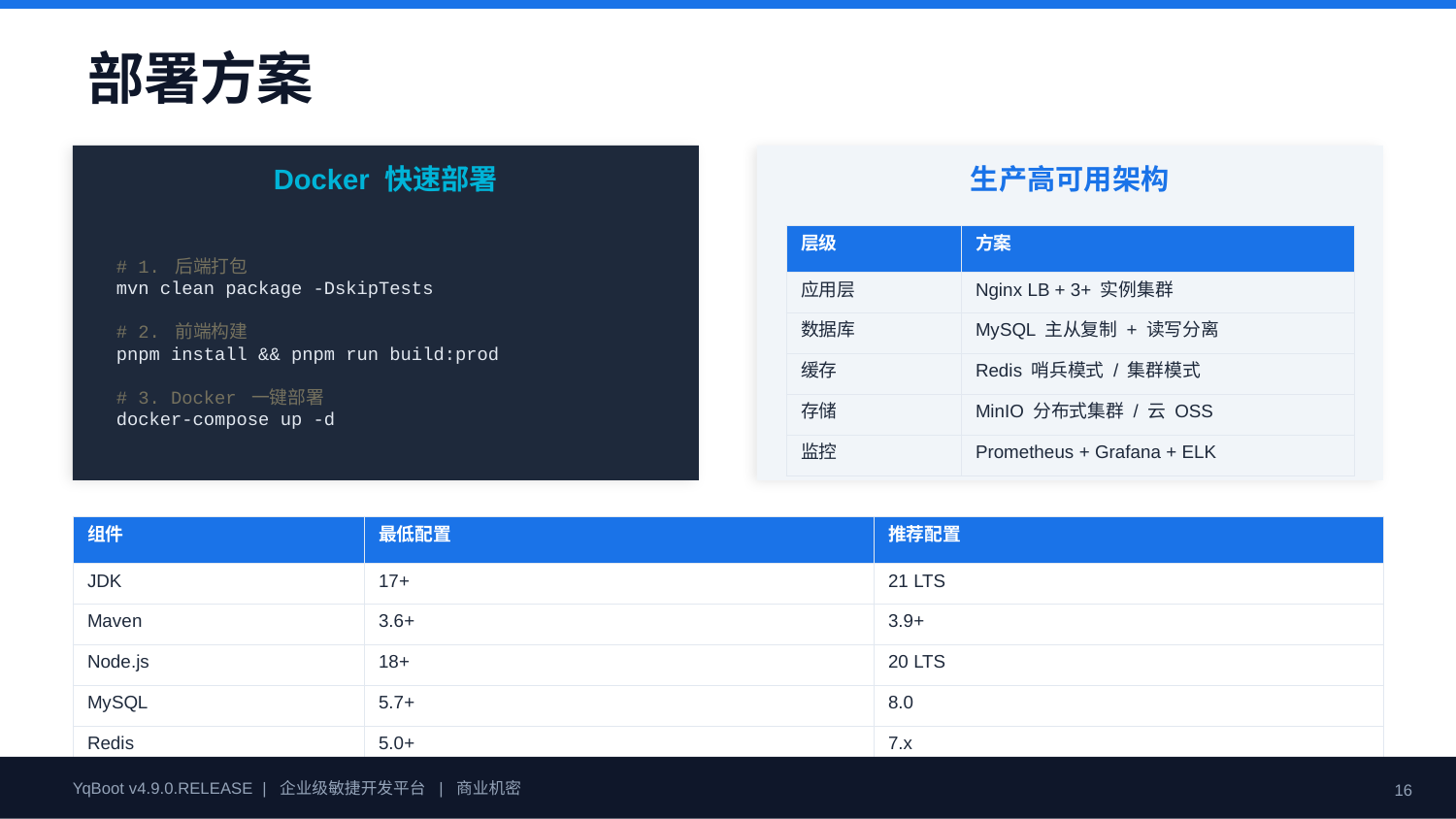

部署方案

Docker 快速部署

生产高可用架构
# 1. 后端打包
mvn clean package -DskipTests

# 2. 前端构建
pnpm install && pnpm run build:prod

# 3. Docker 一键部署
docker-compose up -d
| 层级 | 方案 |
| --- | --- |
| 应用层 | Nginx LB + 3+ 实例集群 |
| 数据库 | MySQL 主从复制 + 读写分离 |
| 缓存 | Redis 哨兵模式 / 集群模式 |
| 存储 | MinIO 分布式集群 / 云 OSS |
| 监控 | Prometheus + Grafana + ELK |
| 组件 | 最低配置 | 推荐配置 |
| --- | --- | --- |
| JDK | 17+ | 21 LTS |
| Maven | 3.6+ | 3.9+ |
| Node.js | 18+ | 20 LTS |
| MySQL | 5.7+ | 8.0 |
| Redis | 5.0+ | 7.x |
| OS | CentOS7/Ubuntu20.04 | 麒麟V10/UOS |

YqBoot v4.9.0.RELEASE  |  企业级敏捷开发平台  |  商业机密
16